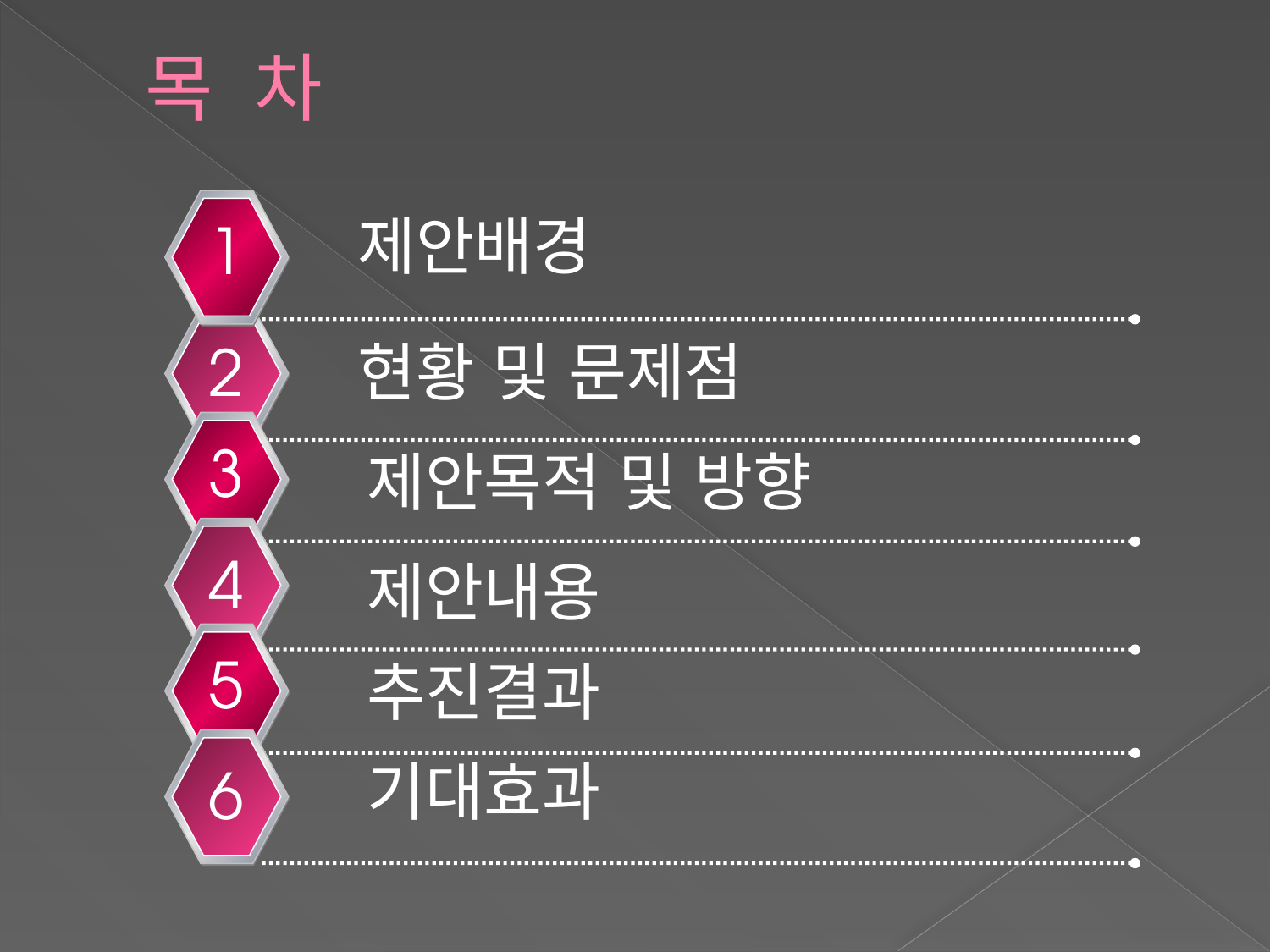

# 목  차

제안배경
1

현황 및 문제점
2

3
제안목적 및 방향

4
제안내용

5
추진결과

기대효과
6